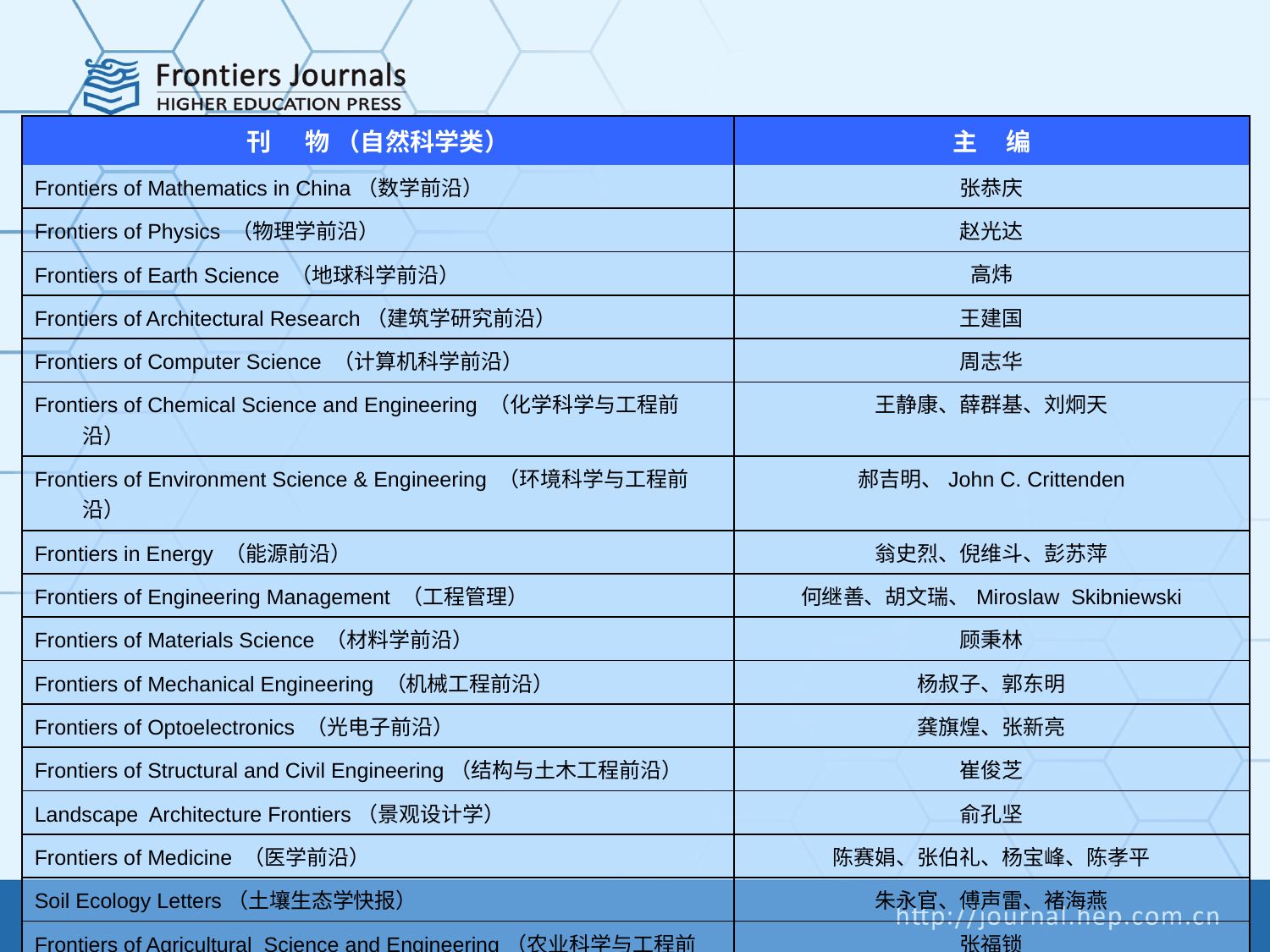

| 刊 物 （自然科学类） | 主 编 |
| --- | --- |
| Frontiers of Mathematics in China（数学前沿） | 张恭庆 |
| Frontiers of Physics （物理学前沿） | 赵光达 |
| Frontiers of Earth Science （地球科学前沿） | 高炜 |
| Frontiers of Architectural Research（建筑学研究前沿） | 王建国 |
| Frontiers of Computer Science （计算机科学前沿） | 周志华 |
| Frontiers of Chemical Science and Engineering （化学科学与工程前沿） | 王静康、薛群基、刘炯天 |
| Frontiers of Environment Science & Engineering （环境科学与工程前沿） | 郝吉明、John C. Crittenden |
| Frontiers in Energy （能源前沿） | 翁史烈、倪维斗、彭苏萍 |
| Frontiers of Engineering Management （工程管理） | 何继善、胡文瑞、Miroslaw Skibniewski |
| Frontiers of Materials Science （材料学前沿） | 顾秉林 |
| Frontiers of Mechanical Engineering （机械工程前沿） | 杨叔子、郭东明 |
| Frontiers of Optoelectronics （光电子前沿） | 龚旗煌、张新亮 |
| Frontiers of Structural and Civil Engineering（结构与土木工程前沿） | 崔俊芝 |
| Landscape Architecture Frontiers（景观设计学） | 俞孔坚 |
| Frontiers of Medicine （医学前沿） | 陈赛娟、张伯礼、杨宝峰、陈孝平 |
| Soil Ecology Letters（土壤生态学快报） | 朱永官、傅声雷、褚海燕 |
| Frontiers of Agricultural Science and Engineering（农业科学与工程前沿） | 张福锁 |
| Protein & Cell（蛋白质与细胞） | 饶子和 |
| Quantitative Biology（定量生物学） | 张奇伟、汤超 |